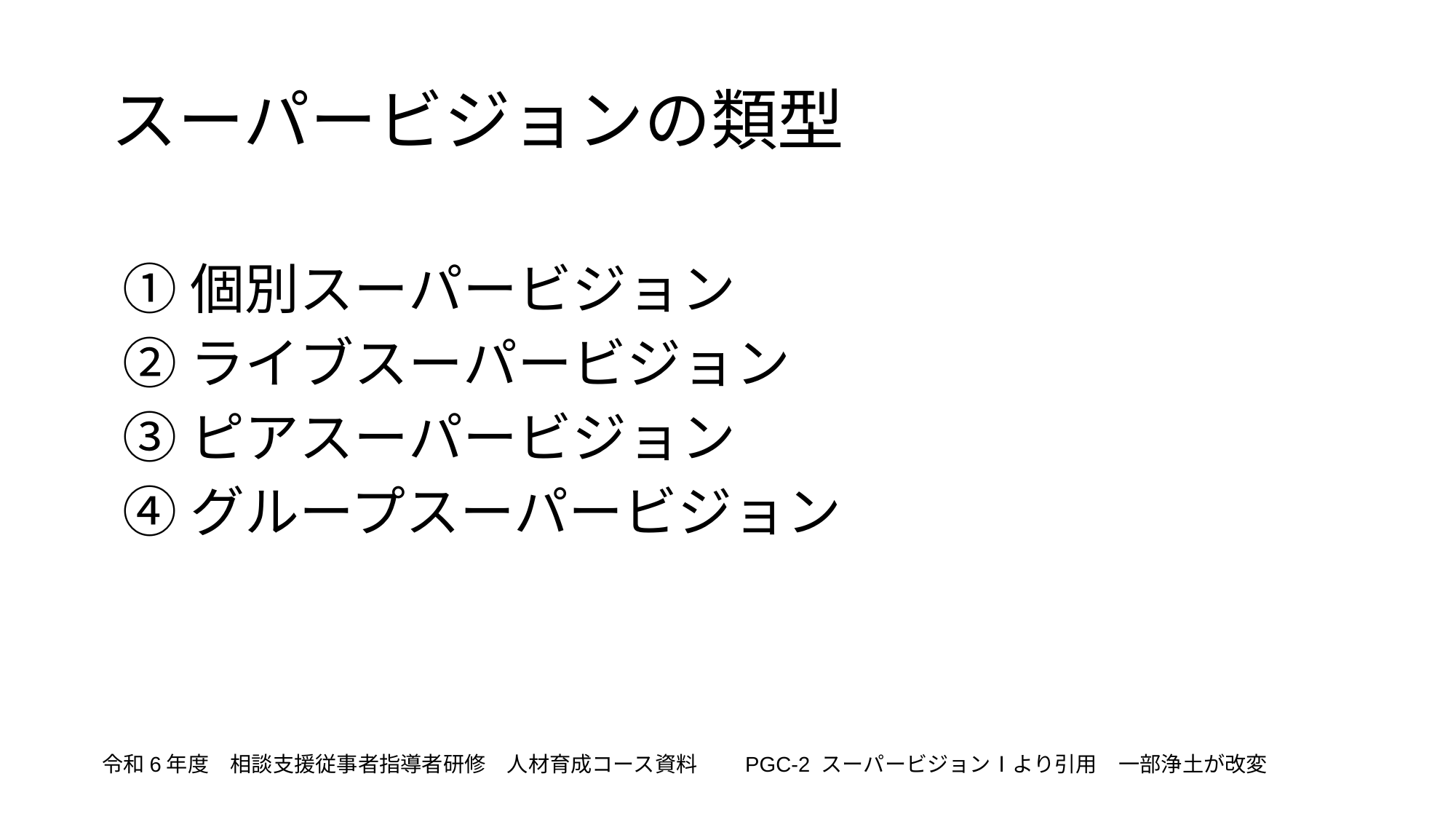

# スーパービジョンの類型
①個別スーパービジョン
②ライブスーパービジョン
③ピアスーパービジョン
④グループスーパービジョン
令和6年度　相談支援従事者指導者研修　人材育成コース資料　　PGC-2 スーパービジョンⅠより引用　一部浄土が改変